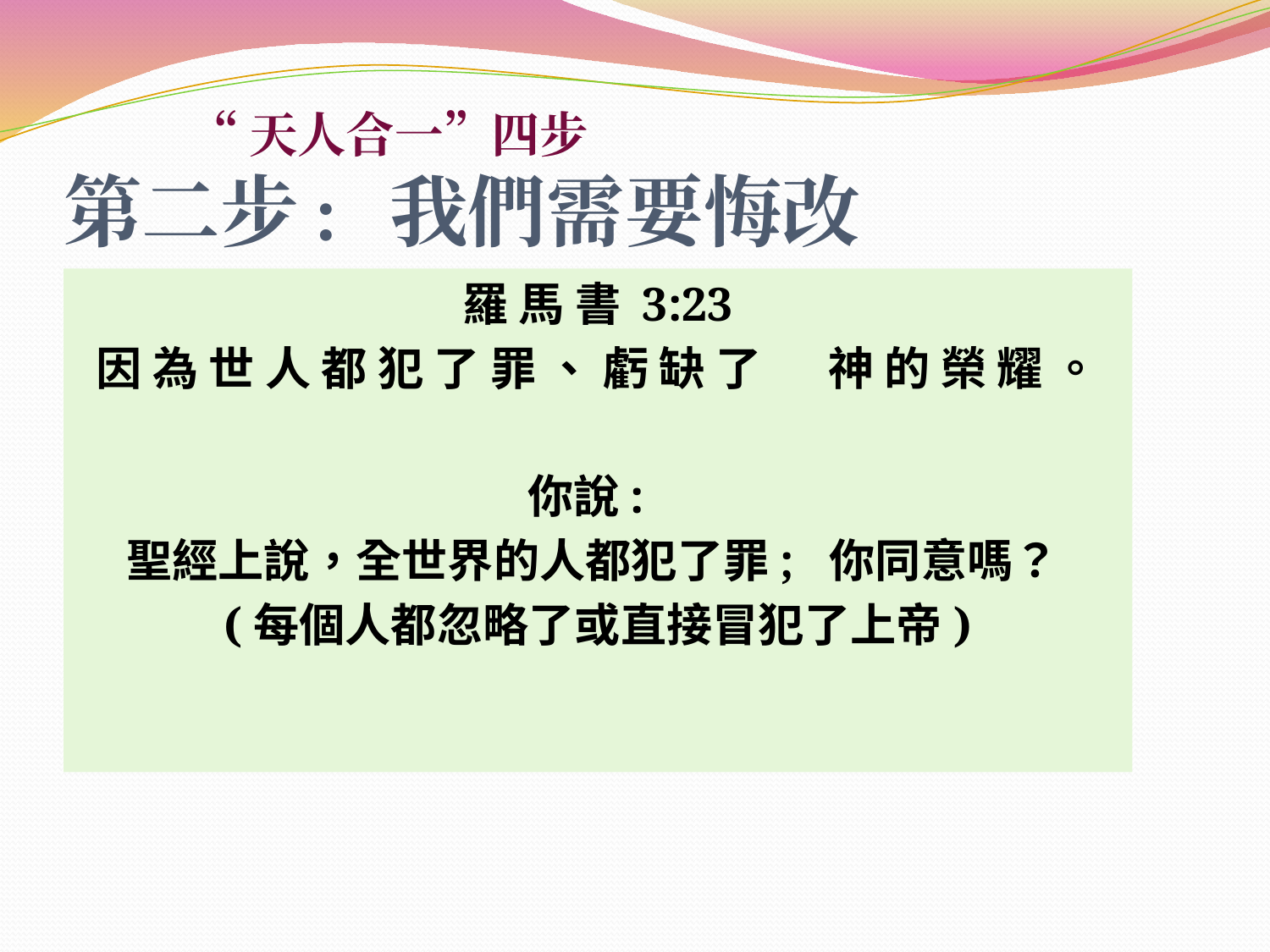

# “天人合一”四步 第二步:  我們需要悔改
羅 馬 書 3:23
因 為 世 人 都 犯 了 罪 、 虧 缺 了 　 神 的 榮 耀 。

你說:
聖經上說，全世界的人都犯了罪;  你同意嗎？
(每個人都忽略了或直接冒犯了上帝)